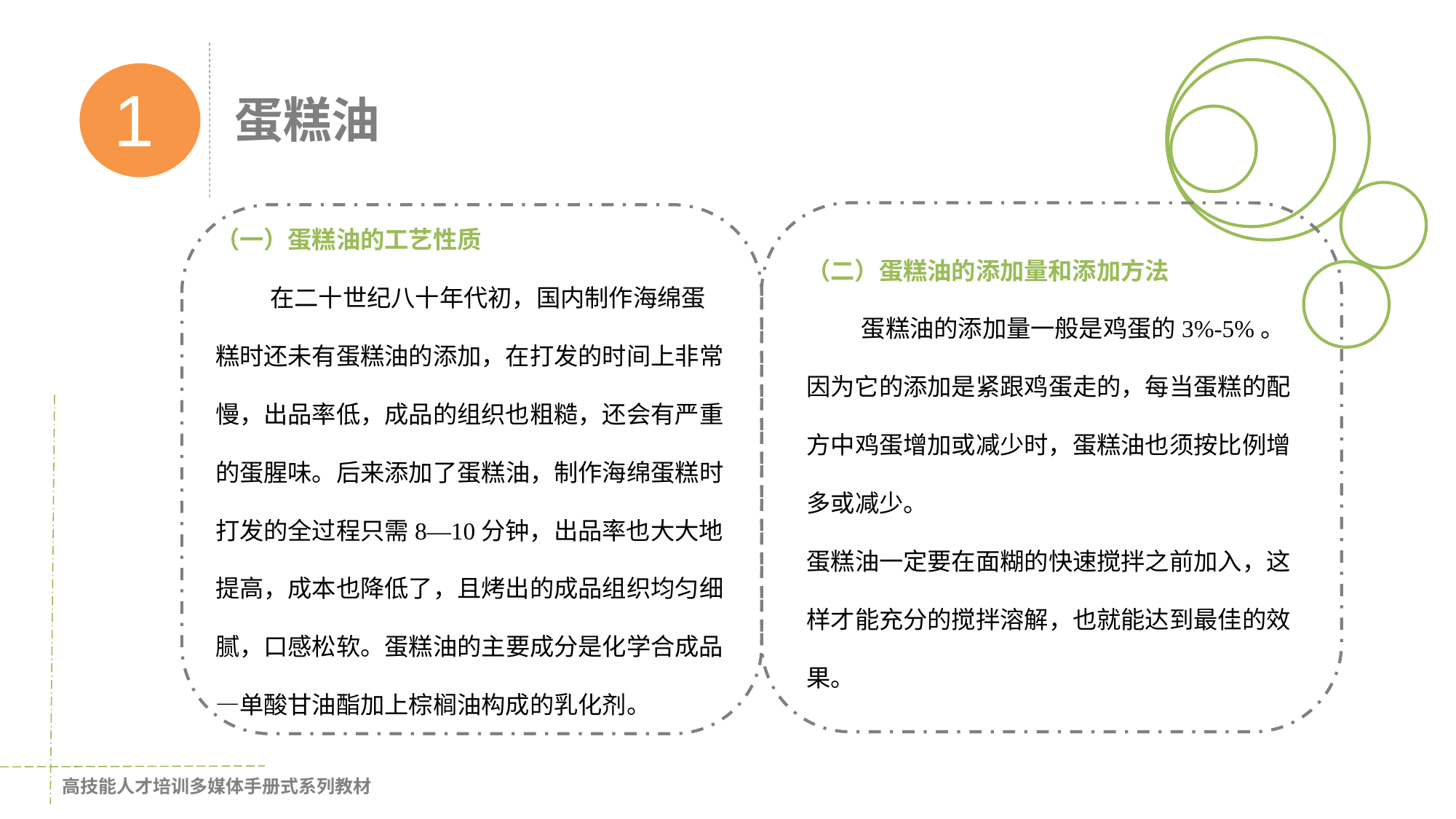

1
蛋糕油

（一）蛋糕油的工艺性质
         在二十世纪八十年代初，国内制作海绵蛋糕时还未有蛋糕油的添加，在打发的时间上非常慢，出品率低，成品的组织也粗糙，还会有严重的蛋腥味。后来添加了蛋糕油，制作海绵蛋糕时打发的全过程只需8—10分钟，出品率也大大地提高，成本也降低了，且烤出的成品组织均匀细腻，口感松软。蛋糕油的主要成分是化学合成品—单酸甘油酯加上棕榈油构成的乳化剂。

（二）蛋糕油的添加量和添加方法
         蛋糕油的添加量一般是鸡蛋的3%-5%。因为它的添加是紧跟鸡蛋走的，每当蛋糕的配方中鸡蛋增加或减少时，蛋糕油也须按比例增多或减少。
蛋糕油一定要在面糊的快速搅拌之前加入，这样才能充分的搅拌溶解，也就能达到最佳的效果。